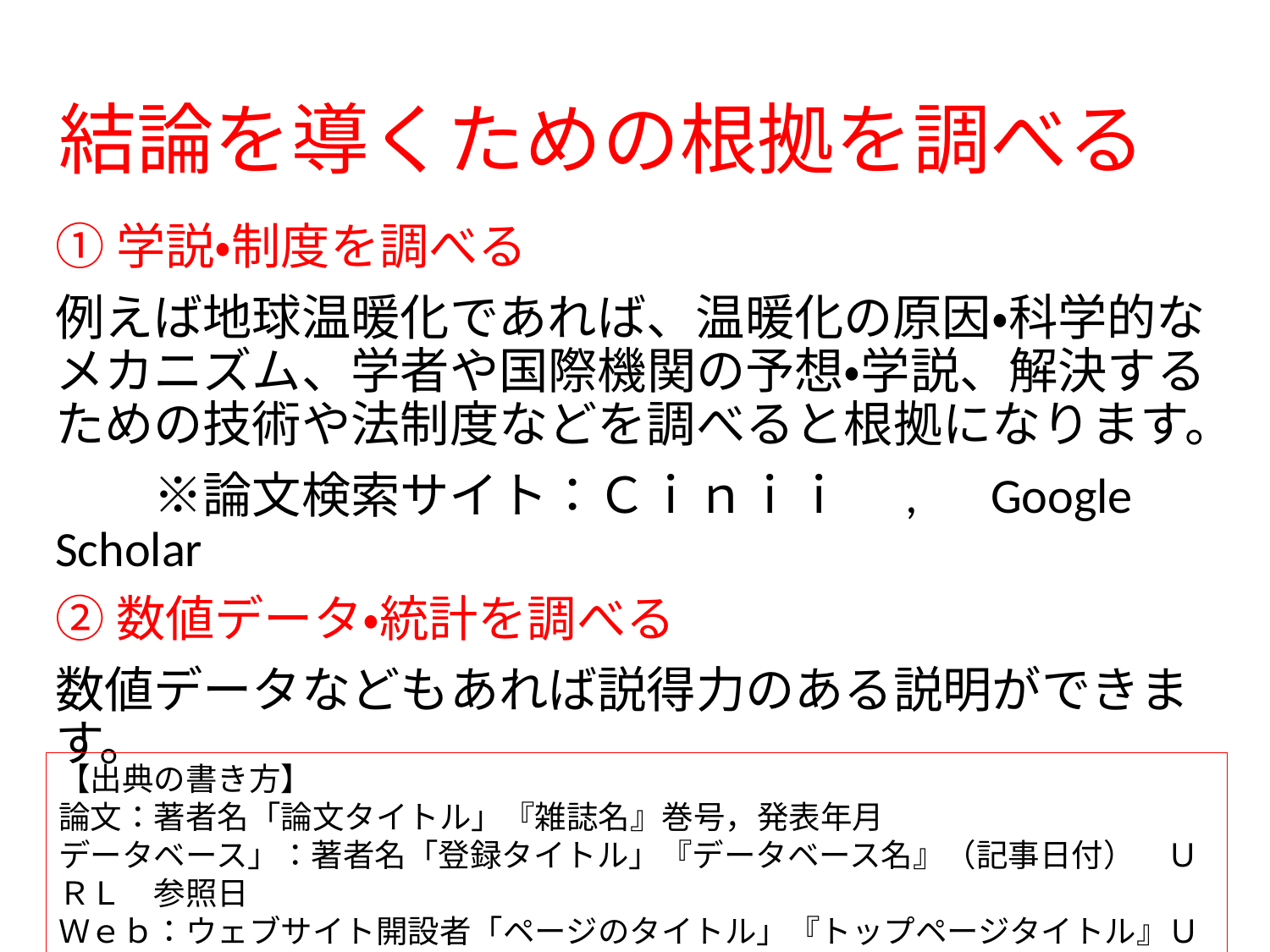

# 結論を導くための根拠を調べる
①学説・制度を調べる
例えば地球温暖化であれば、温暖化の原因・科学的なメカニズム、学者や国際機関の予想・学説、解決するための技術や法制度などを調べると根拠になります。
　　※論文検索サイト：Ｃｉｎｉｉ　,　Google Scholar
②数値データ・統計を調べる
数値データなどもあれば説得力のある説明ができます。

【出典の書き方】
論文：著者名「論文タイトル」『雑誌名』巻号，発表年月
データベース」：著者名「登録タイトル」『データベース名』（記事日付）　ＵＲＬ　参照日
Ｗｅｂ：ウェブサイト開設者「ページのタイトル」『トップページタイトル』ＵＲＬ　参照日